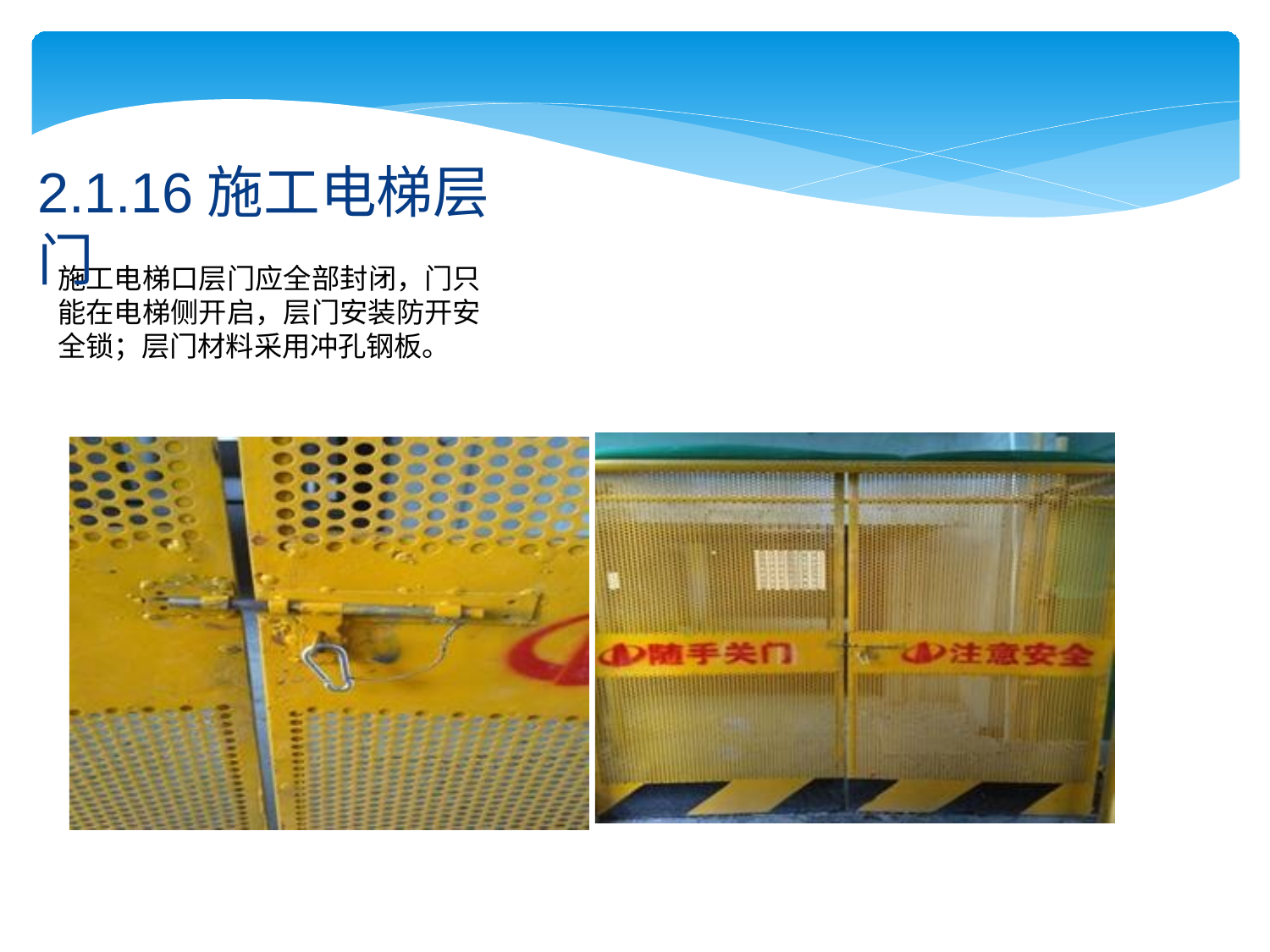

2.1.16施工电梯层门
施工电梯口层门应全部封闭，门只 能在电梯侧开启，层门安装防开安 全锁；层门材料采用冲孔钢板。